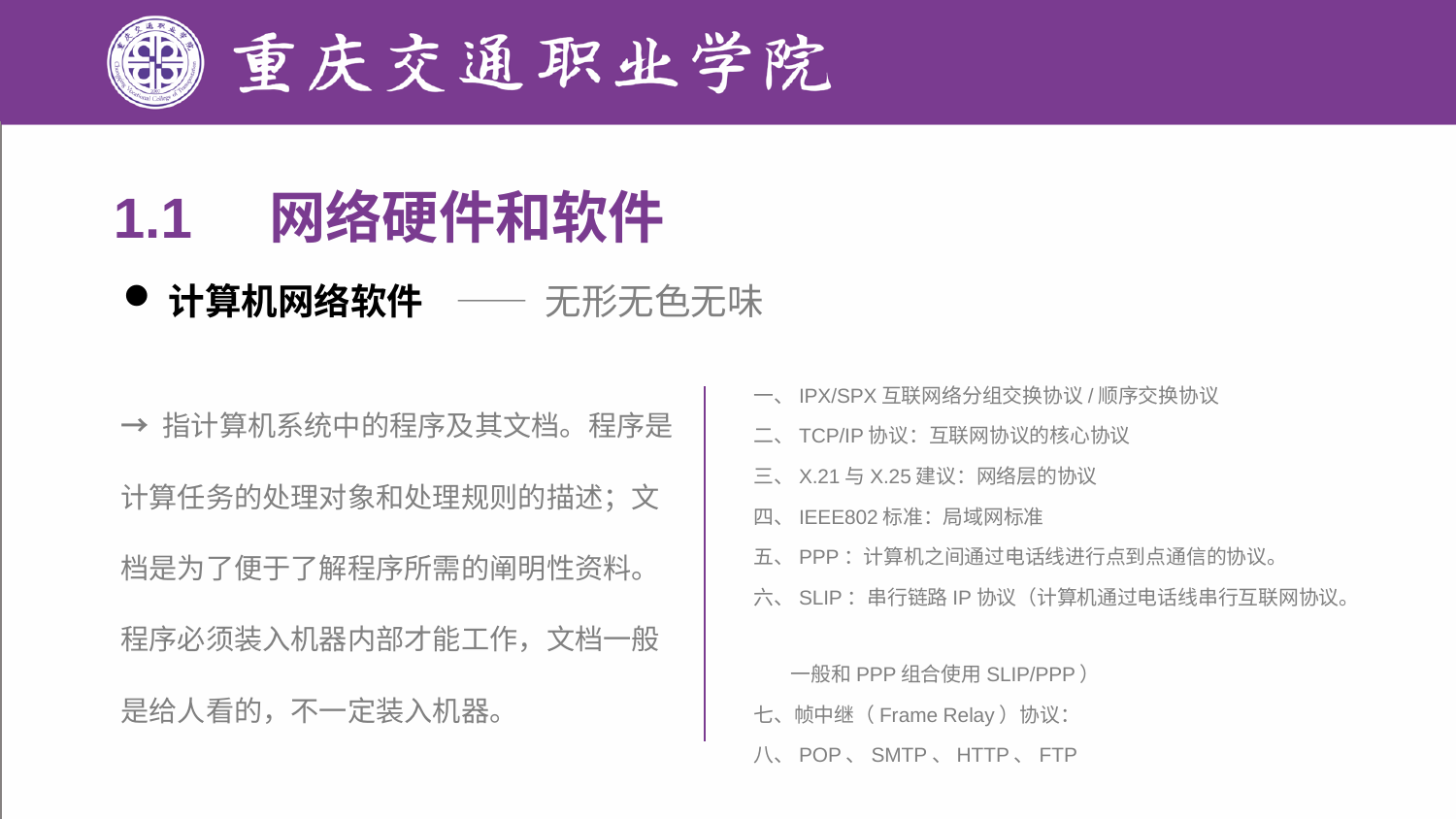

1.1    网络硬件和软件
计算机网络软件
—— 无形无色无味
一、IPX/SPX互联网络分组交换协议/顺序交换协议
二、TCP/IP协议：互联网协议的核心协议
三、X.21与X.25建议：网络层的协议
四、IEEE802标准：局域网标准
五、PPP：计算机之间通过电话线进行点到点通信的协议。
六、SLIP：串行链路IP协议（计算机通过电话线串行互联网协议。
       一般和PPP组合使用SLIP/PPP）
七、帧中继（Frame Relay）协议：
八、POP、SMTP、HTTP、FTP
→ 指计算机系统中的程序及其文档。程序是计算任务的处理对象和处理规则的描述；文档是为了便于了解程序所需的阐明性资料。程序必须装入机器内部才能工作，文档一般是给人看的，不一定装入机器。